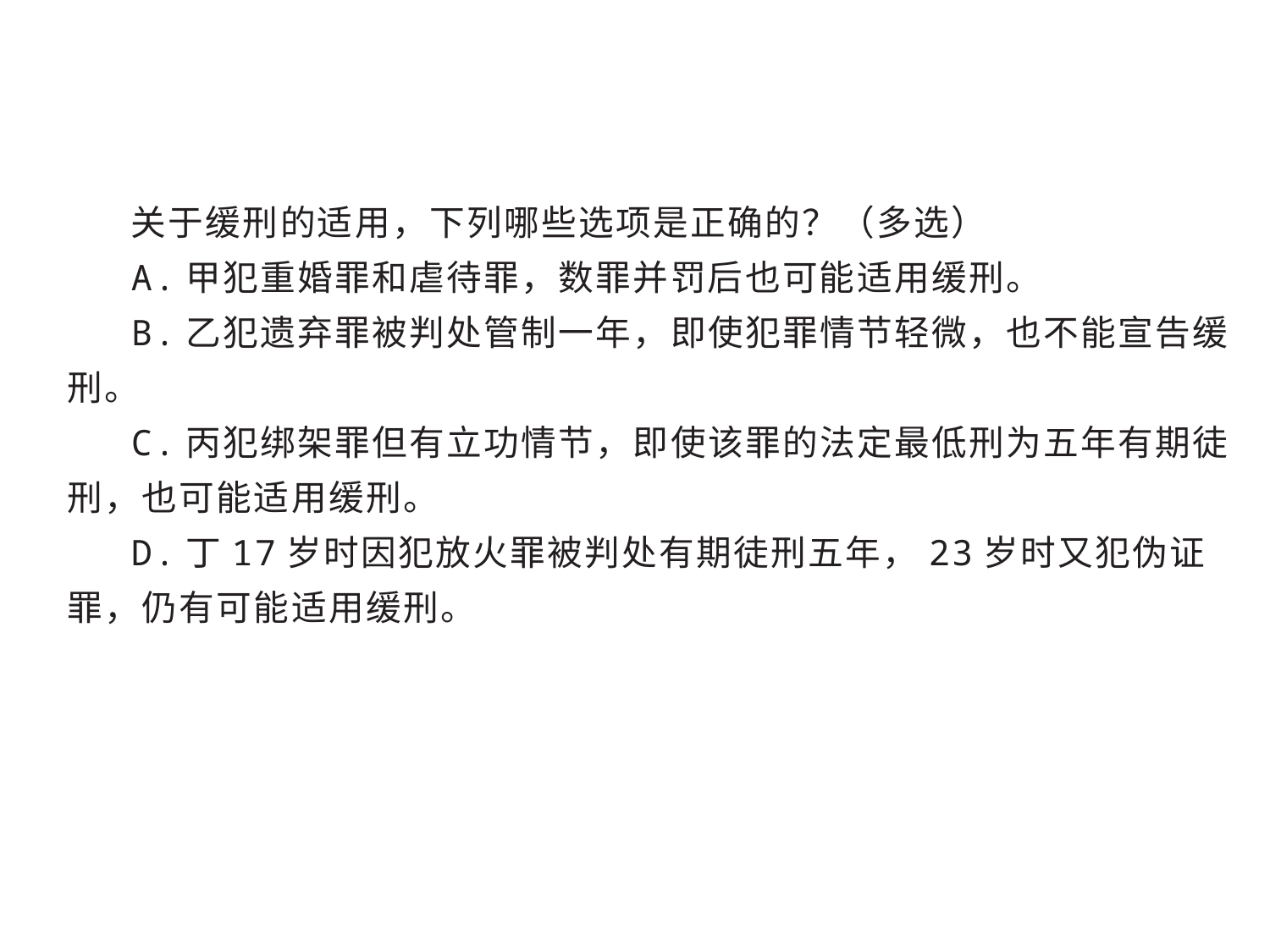

关于缓刑的适用，下列哪些选项是正确的？（多选）
A.甲犯重婚罪和虐待罪，数罪并罚后也可能适用缓刑。
B.乙犯遗弃罪被判处管制一年，即使犯罪情节轻微，也不能宣告缓刑。
C.丙犯绑架罪但有立功情节，即使该罪的法定最低刑为五年有期徒刑，也可能适用缓刑。
D.丁17岁时因犯放火罪被判处有期徒刑五年，23岁时又犯伪证罪，仍有可能适用缓刑。